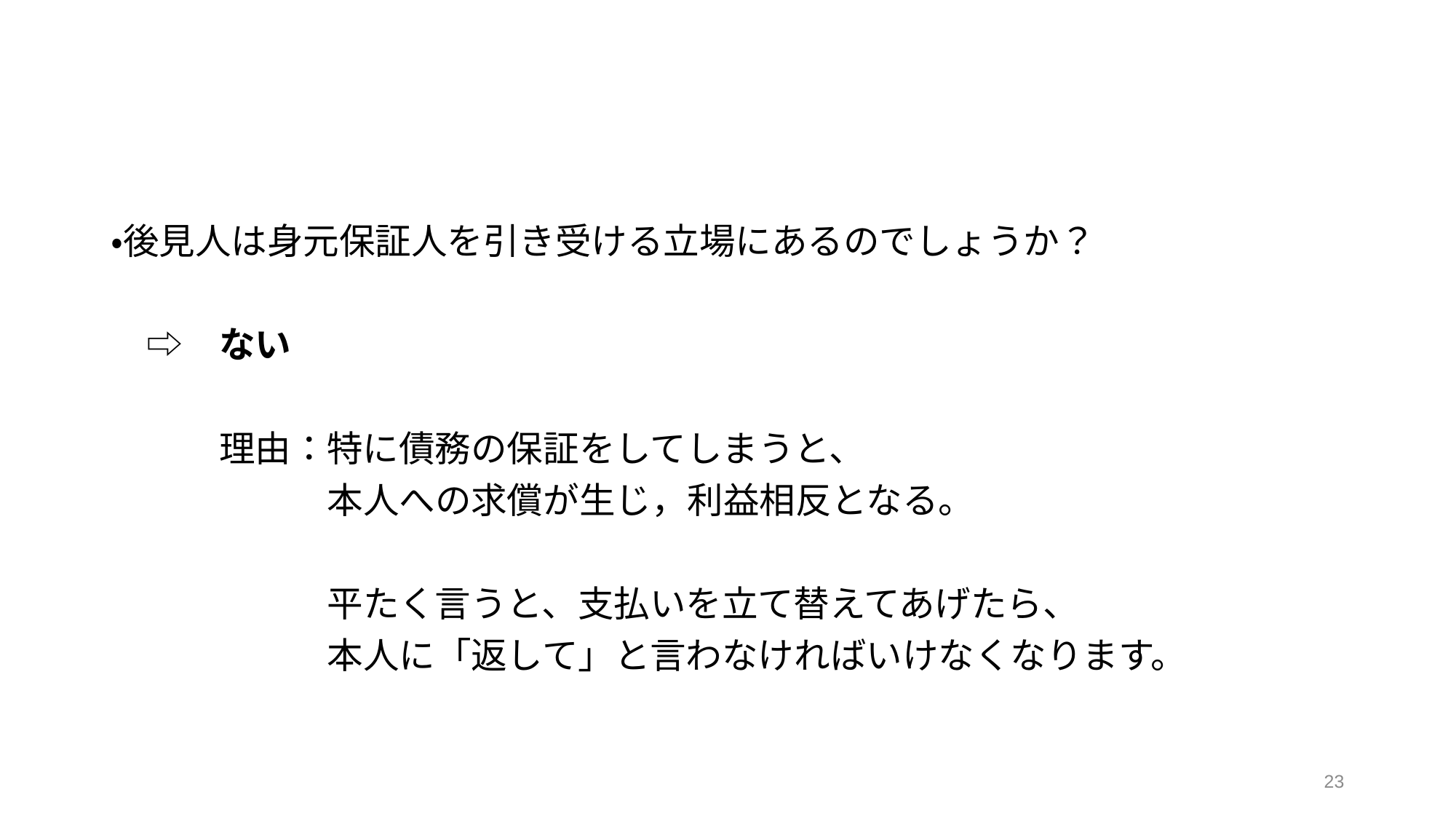

#
・後見人は身元保証人を引き受ける立場にあるのでしょうか？

　⇨　ない

　　　理由：特に債務の保証をしてしまうと、
　　　　　　本人への求償が生じ，利益相反となる。

　　　　　　平たく言うと、支払いを立て替えてあげたら、
　　　　　　本人に「返して」と言わなければいけなくなります。

23